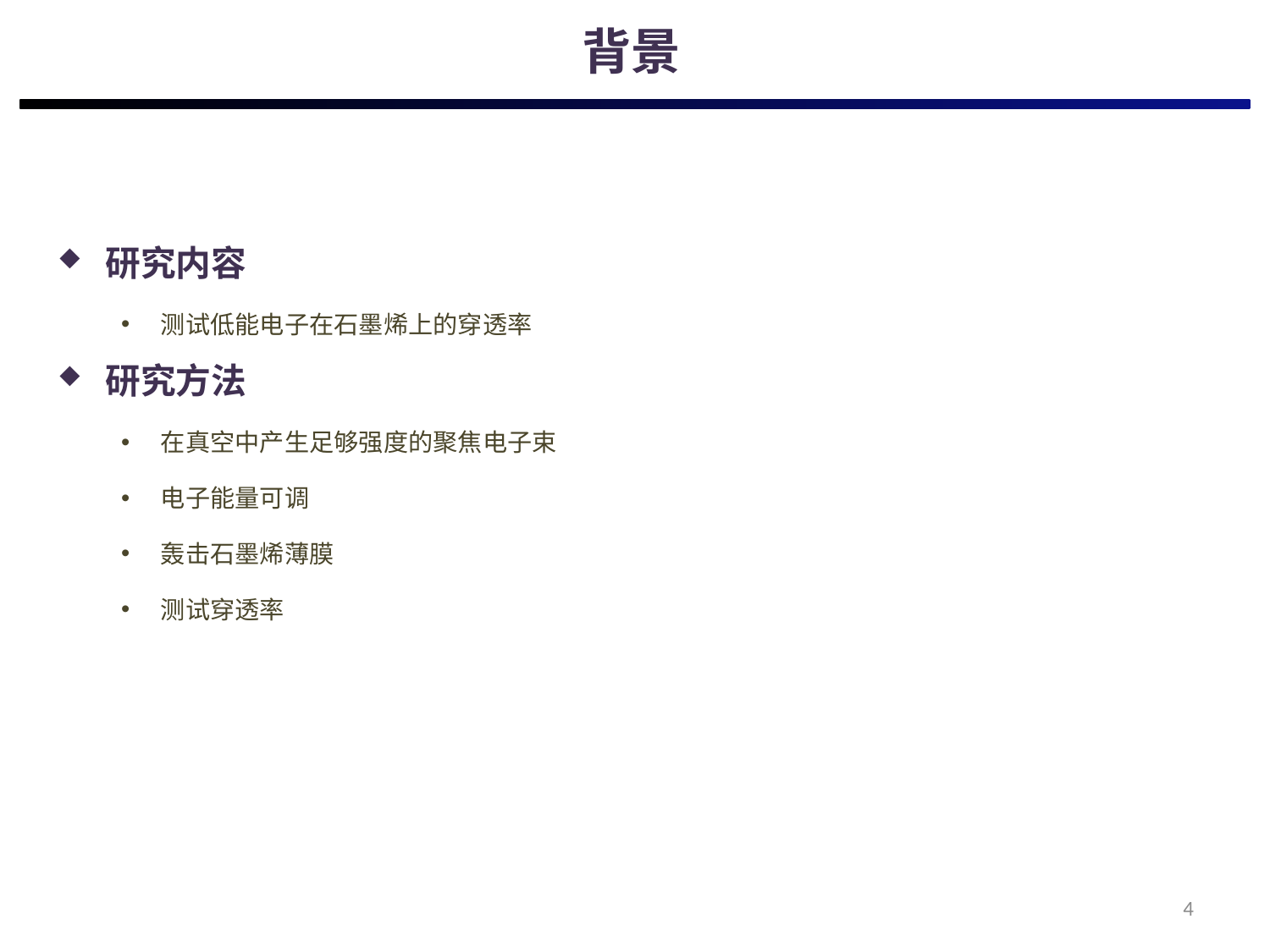

# 背景

研究内容
测试低能电子在石墨烯上的穿透率
研究方法
在真空中产生足够强度的聚焦电子束
电子能量可调
轰击石墨烯薄膜
测试穿透率

4